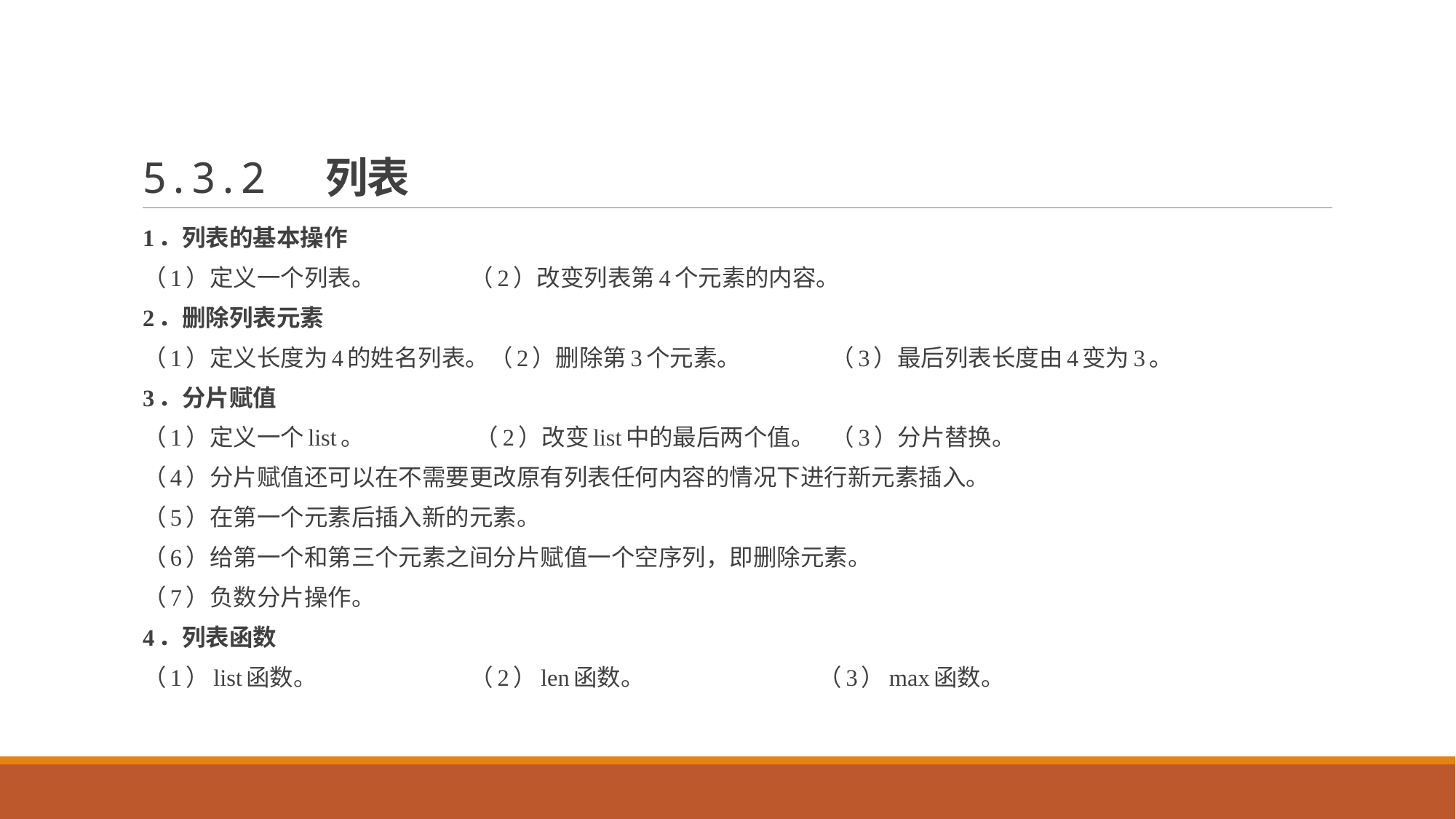

# 5.3.2  列表
1．列表的基本操作
（1）定义一个列表。                  （2）改变列表第4个元素的内容。
2．删除列表元素
（1）定义长度为4的姓名列表。（2）删除第3个元素。                 （3）最后列表长度由4变为3。
3．分片赋值
（1）定义一个list。                     （2）改变list中的最后两个值。   （3）分片替换。
（4）分片赋值还可以在不需要更改原有列表任何内容的情况下进行新元素插入。
（5）在第一个元素后插入新的元素。
（6）给第一个和第三个元素之间分片赋值一个空序列，即删除元素。
（7）负数分片操作。
4．列表函数
（1）list函数。                             （2）len函数。                                 （3）max函数。